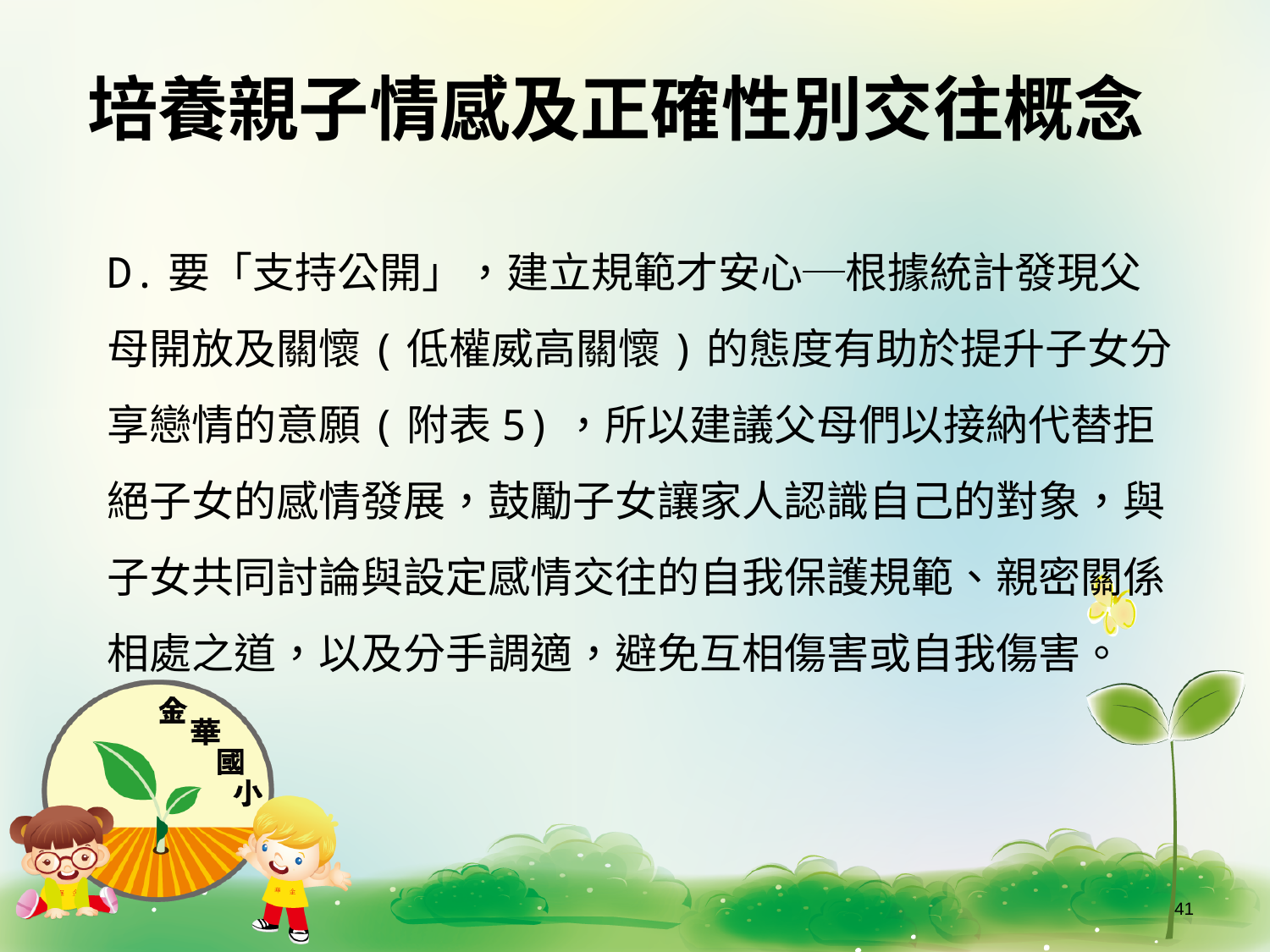

培養親子情感及正確性別交往概念

D.要「支持公開」，建立規範才安心─根據統計發現父母開放及關懷(低權威高關懷)的態度有助於提升子女分享戀情的意願(附表5)，所以建議父母們以接納代替拒絕子女的感情發展，鼓勵子女讓家人認識自己的對象，與子女共同討論與設定感情交往的自我保護規範、親密關係相處之道，以及分手調適，避免互相傷害或自我傷害。
41